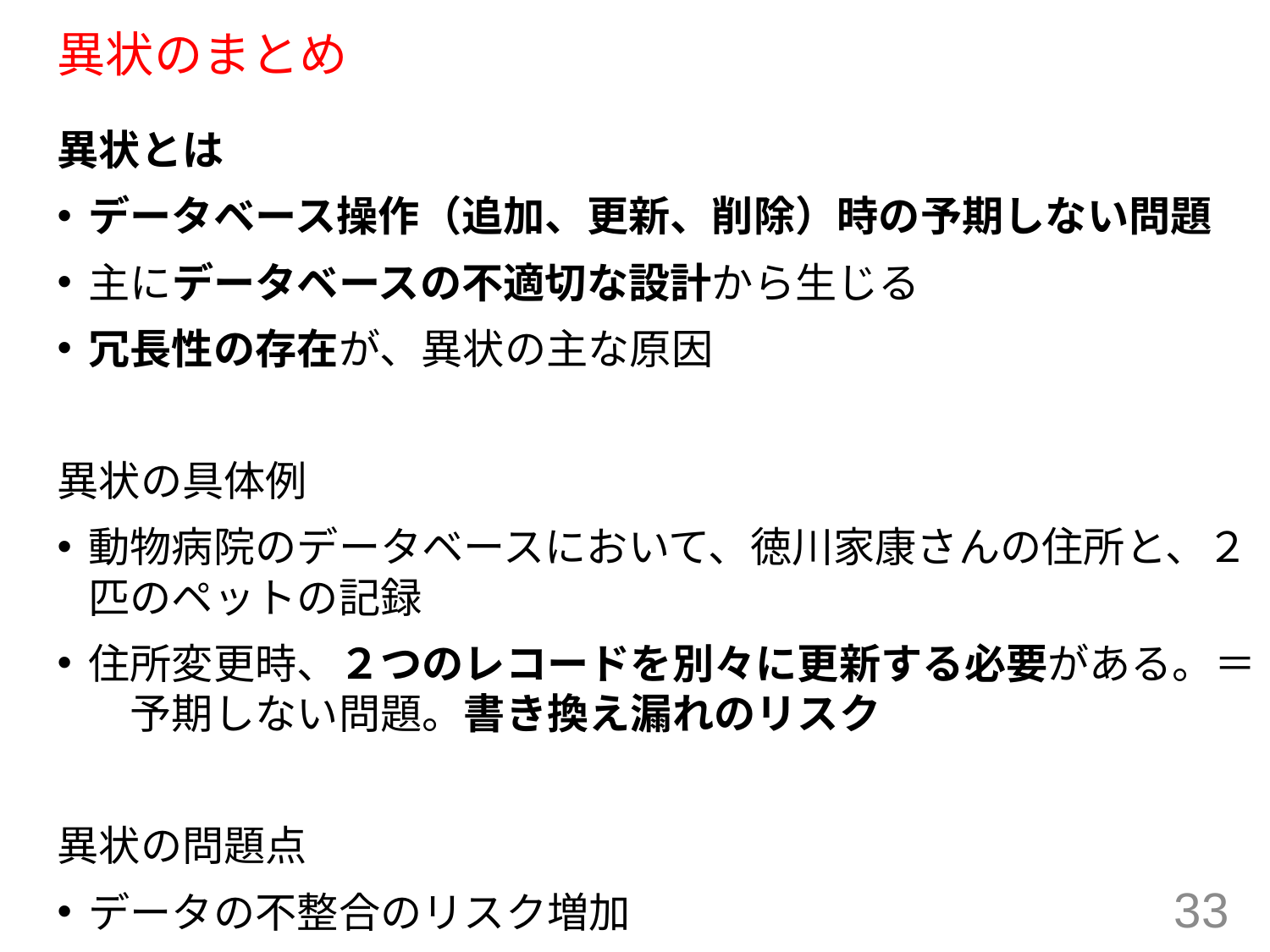

# 異状のまとめ
異状とは
データベース操作（追加、更新、削除）時の予期しない問題
主にデータベースの不適切な設計から生じる
冗長性の存在が、異状の主な原因

異状の具体例
動物病院のデータベースにおいて、徳川家康さんの住所と、２匹のペットの記録
住所変更時、２つのレコードを別々に更新する必要がある。＝　予期しない問題。書き換え漏れのリスク

異状の問題点
データの不整合のリスク増加

33